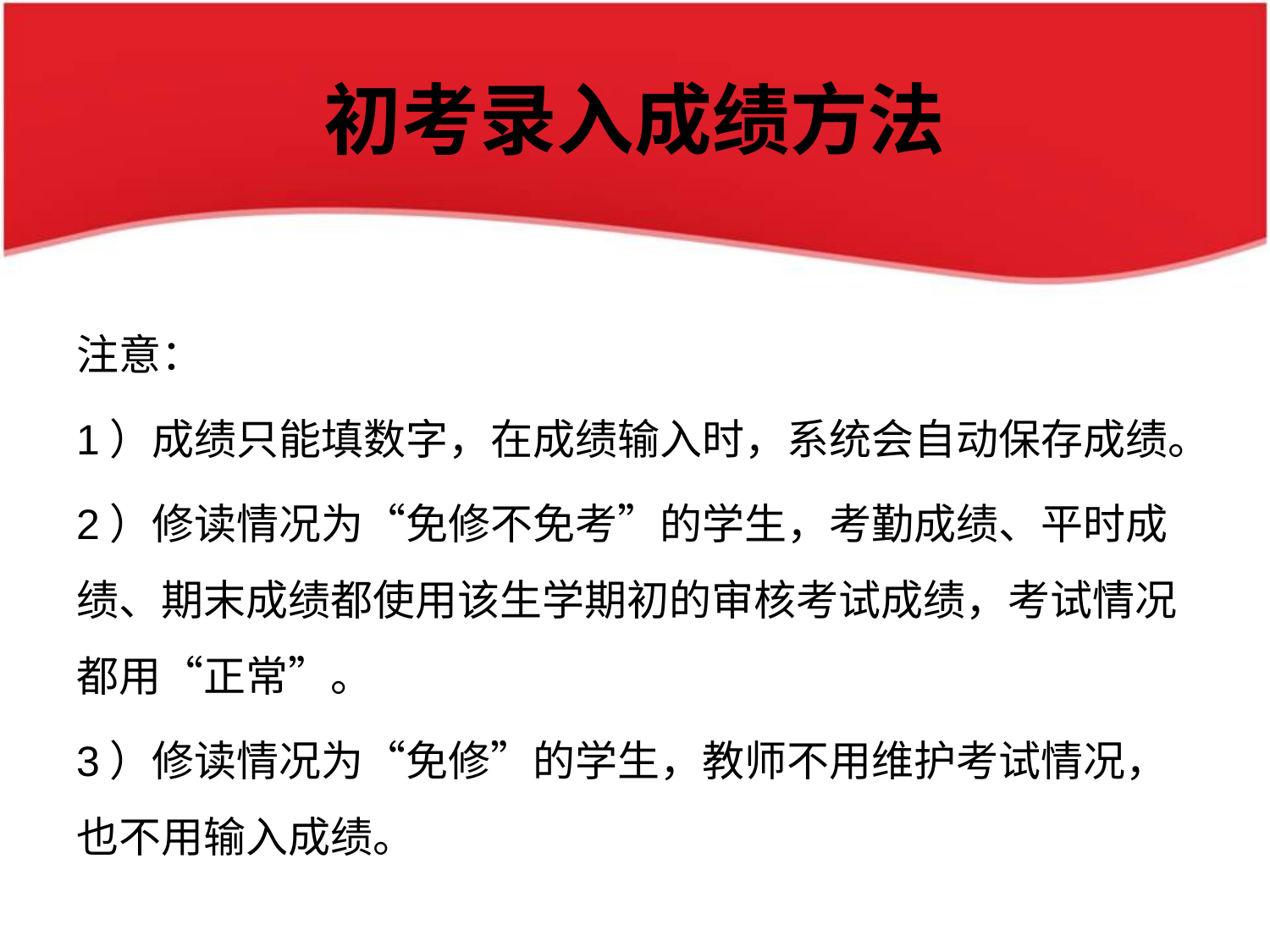

# 初考录入成绩方法
注意：
1）成绩只能填数字，在成绩输入时，系统会自动保存成绩。
2）修读情况为“免修不免考”的学生，考勤成绩、平时成绩、期末成绩都使用该生学期初的审核考试成绩，考试情况都用“正常”。
3）修读情况为“免修”的学生，教师不用维护考试情况，也不用输入成绩。